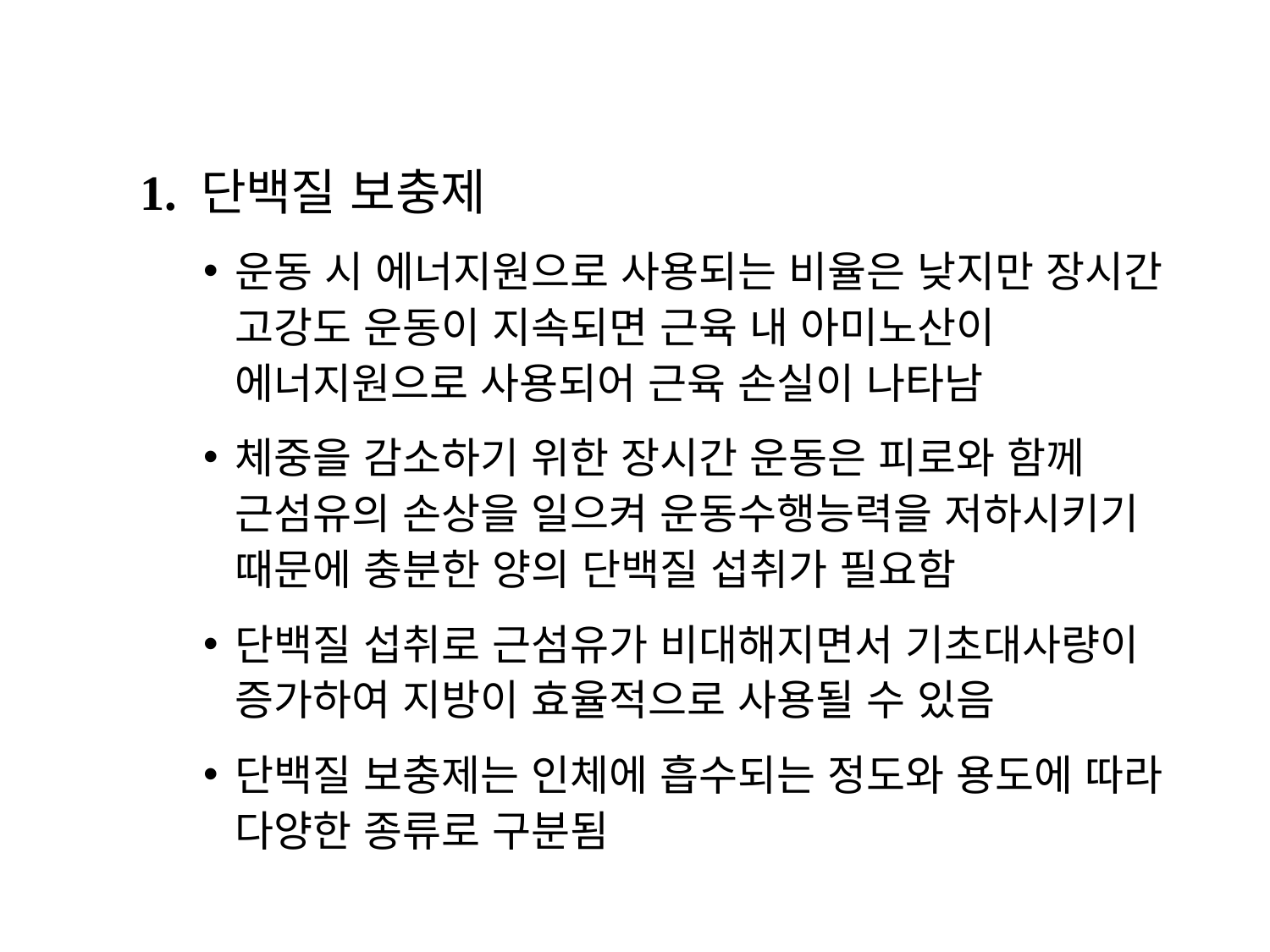

1. 단백질 보충제
운동 시 에너지원으로 사용되는 비율은 낮지만 장시간 고강도 운동이 지속되면 근육 내 아미노산이 에너지원으로 사용되어 근육 손실이 나타남
체중을 감소하기 위한 장시간 운동은 피로와 함께 근섬유의 손상을 일으켜 운동수행능력을 저하시키기 때문에 충분한 양의 단백질 섭취가 필요함
단백질 섭취로 근섬유가 비대해지면서 기초대사량이 증가하여 지방이 효율적으로 사용될 수 있음
단백질 보충제는 인체에 흡수되는 정도와 용도에 따라 다양한 종류로 구분됨